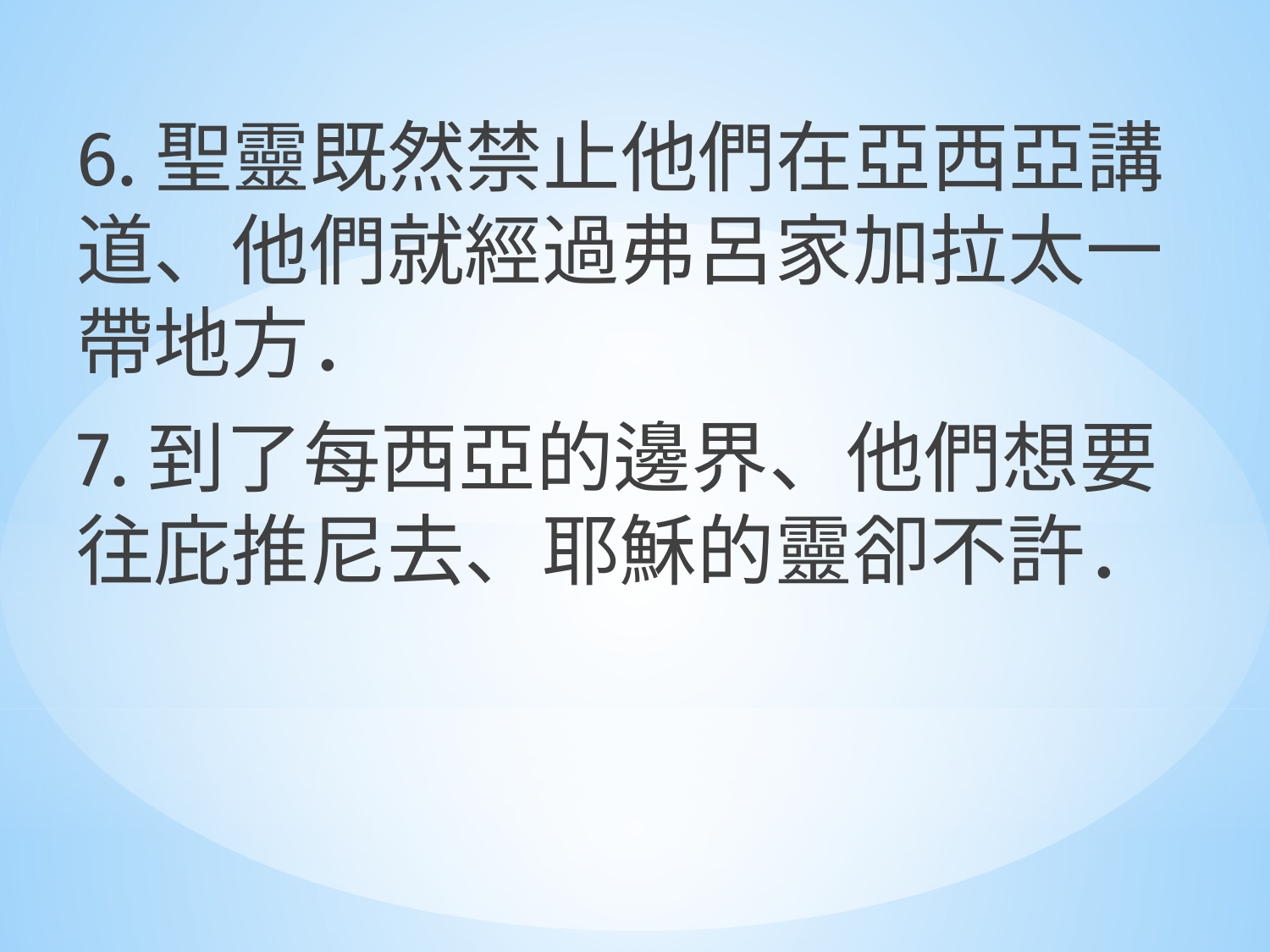

6.聖靈既然禁止他們在亞西亞講道、他們就經過弗呂家加拉太一帶地方．
7.到了每西亞的邊界、他們想要往庇推尼去、耶穌的靈卻不許．
#